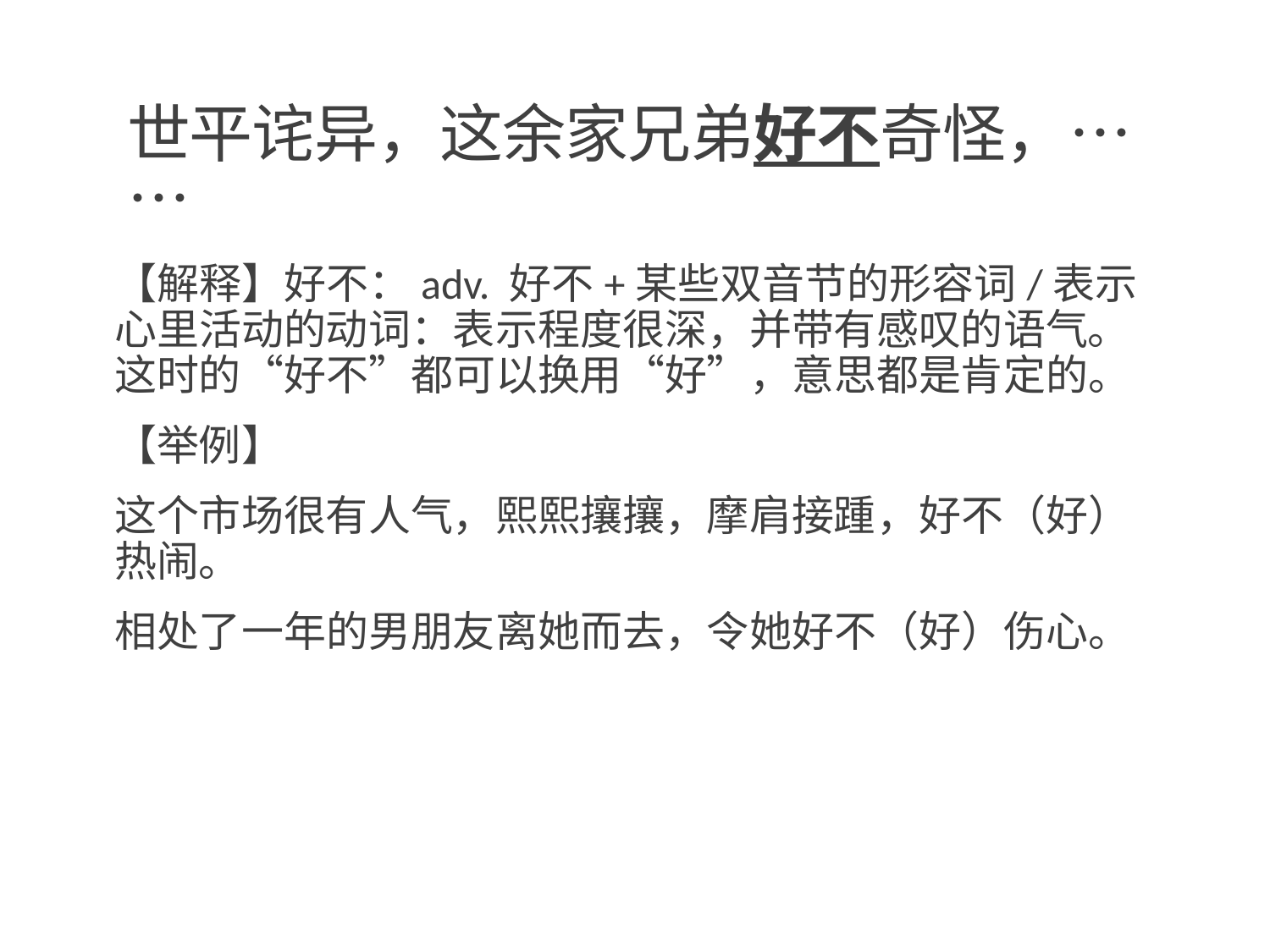

# 世平诧异，这余家兄弟好不奇怪，……
【解释】好不：adv. 好不+某些双音节的形容词/表示心里活动的动词：表示程度很深，并带有感叹的语气。这时的“好不”都可以换用“好”，意思都是肯定的。
【举例】
这个市场很有人气，熙熙攘攘，摩肩接踵，好不（好）热闹。
相处了一年的男朋友离她而去，令她好不（好）伤心。